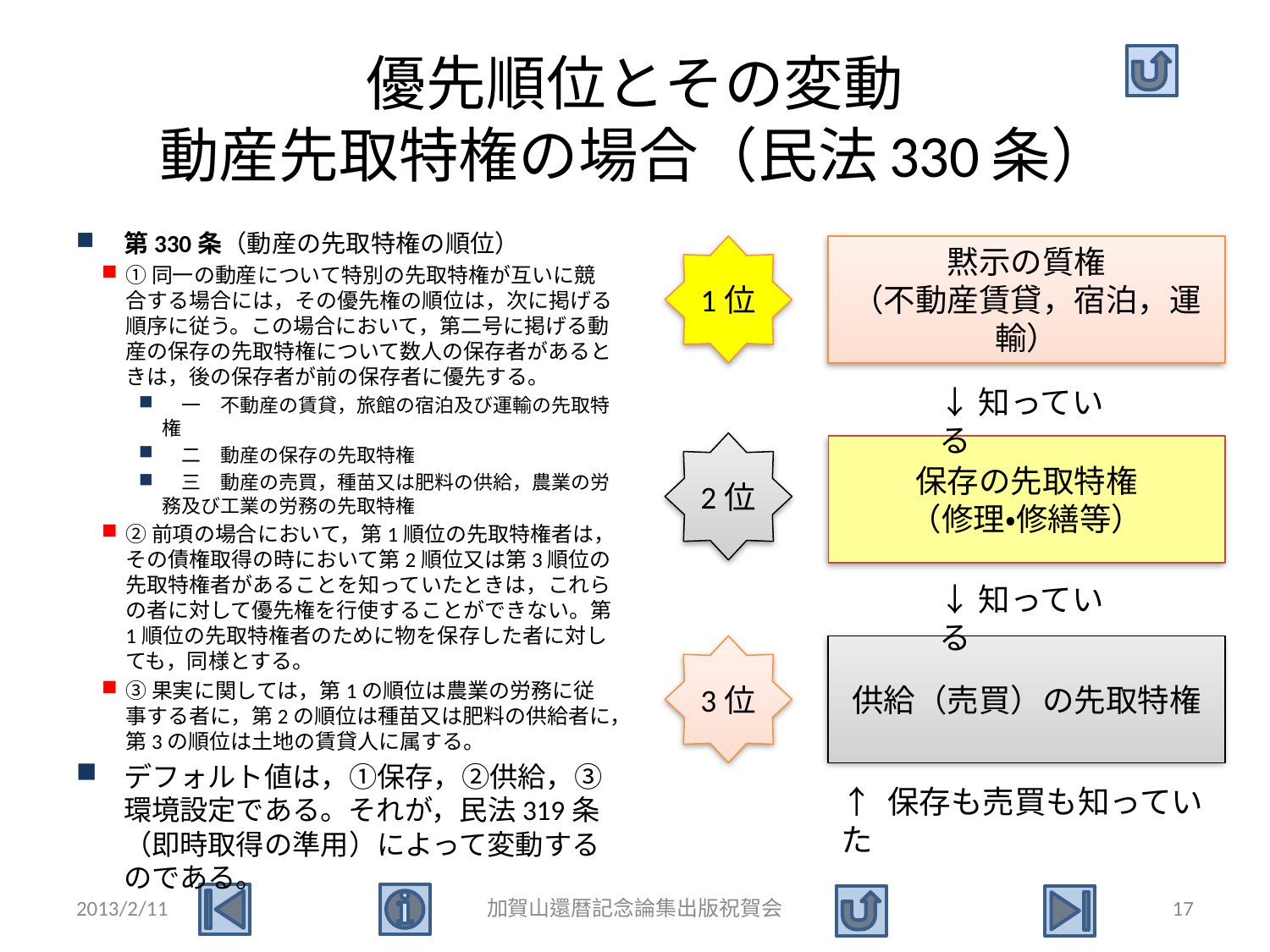

# 優先順位とその変動 動産先取特権の場合（民法330条）

第330条（動産の先取特権の順位）
①同一の動産について特別の先取特権が互いに競合する場合には，その優先権の順位は，次に掲げる順序に従う。この場合において，第二号に掲げる動産の保存の先取特権について数人の保存者があるときは，後の保存者が前の保存者に優先する。
　一　不動産の賃貸，旅館の宿泊及び運輸の先取特権
　二　動産の保存の先取特権
　三　動産の売買，種苗又は肥料の供給，農業の労務及び工業の労務の先取特権
②前項の場合において，第1順位の先取特権者は，その債権取得の時において第2順位又は第3順位の先取特権者があることを知っていたときは，これらの者に対して優先権を行使することができない。第1順位の先取特権者のために物を保存した者に対しても，同様とする。
③果実に関しては，第1の順位は農業の労務に従事する者に，第2の順位は種苗又は肥料の供給者に，第3の順位は土地の賃貸人に属する。
デフォルト値は，①保存，②供給，③環境設定である。それが，民法319条（即時取得の準用）によって変動するのである。
1位
黙示の質権
（不動産賃貸，宿泊，運輸）
↓知っている
2位
保存の先取特権
（修理・修繕等）
↓知っている
3位
供給（売買）の先取特権
↑ 保存も売買も知っていた
2013/2/11
加賀山還暦記念論集出版祝賀会
17